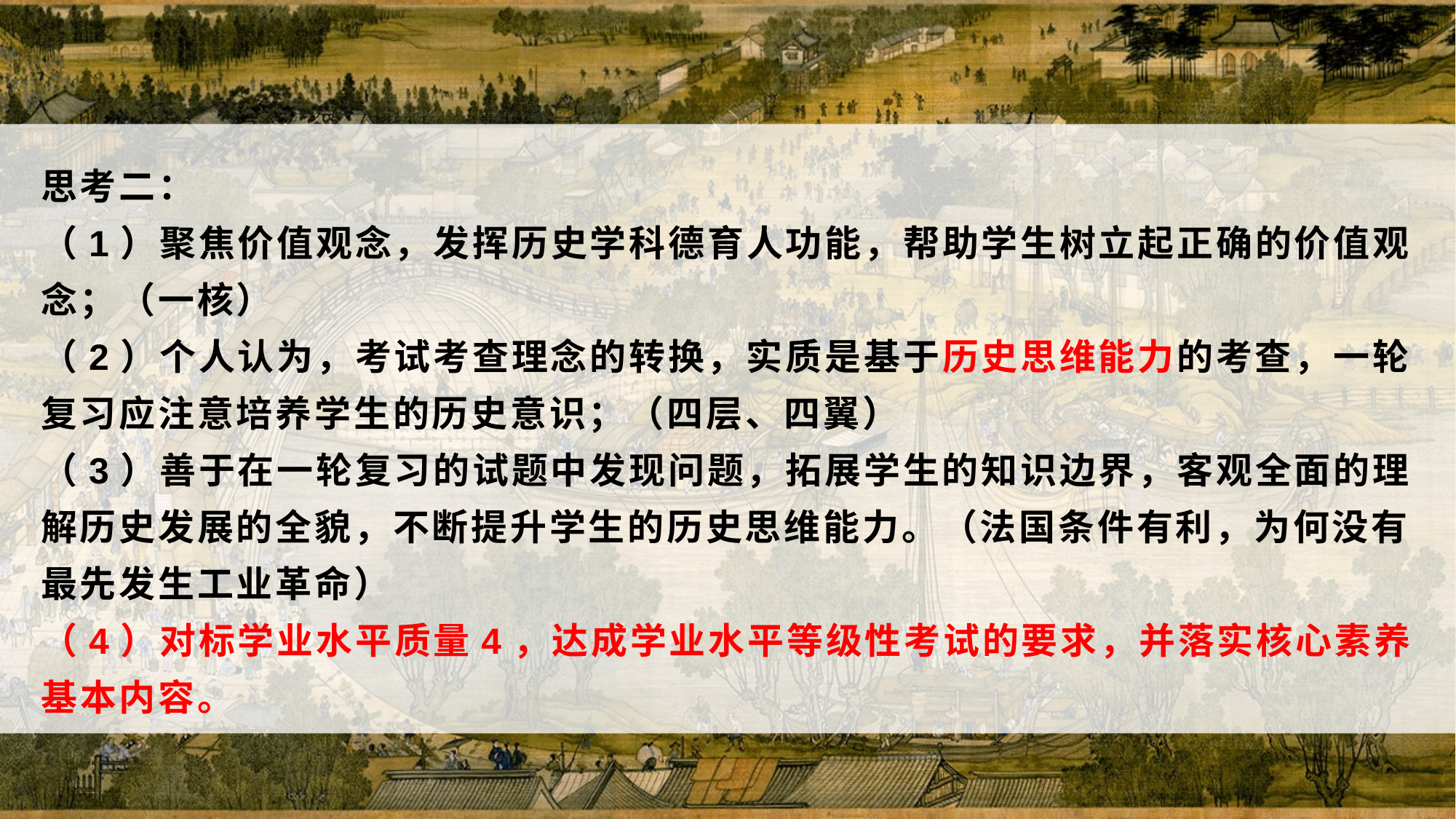

思考二：
（1）聚焦价值观念，发挥历史学科德育人功能，帮助学生树立起正确的价值观念；（一核）
（2）个人认为，考试考查理念的转换，实质是基于历史思维能力的考查，一轮复习应注意培养学生的历史意识；（四层、四翼）
（3）善于在一轮复习的试题中发现问题，拓展学生的知识边界，客观全面的理解历史发展的全貌，不断提升学生的历史思维能力。（法国条件有利，为何没有最先发生工业革命）
（4）对标学业水平质量4，达成学业水平等级性考试的要求，并落实核心素养基本内容。